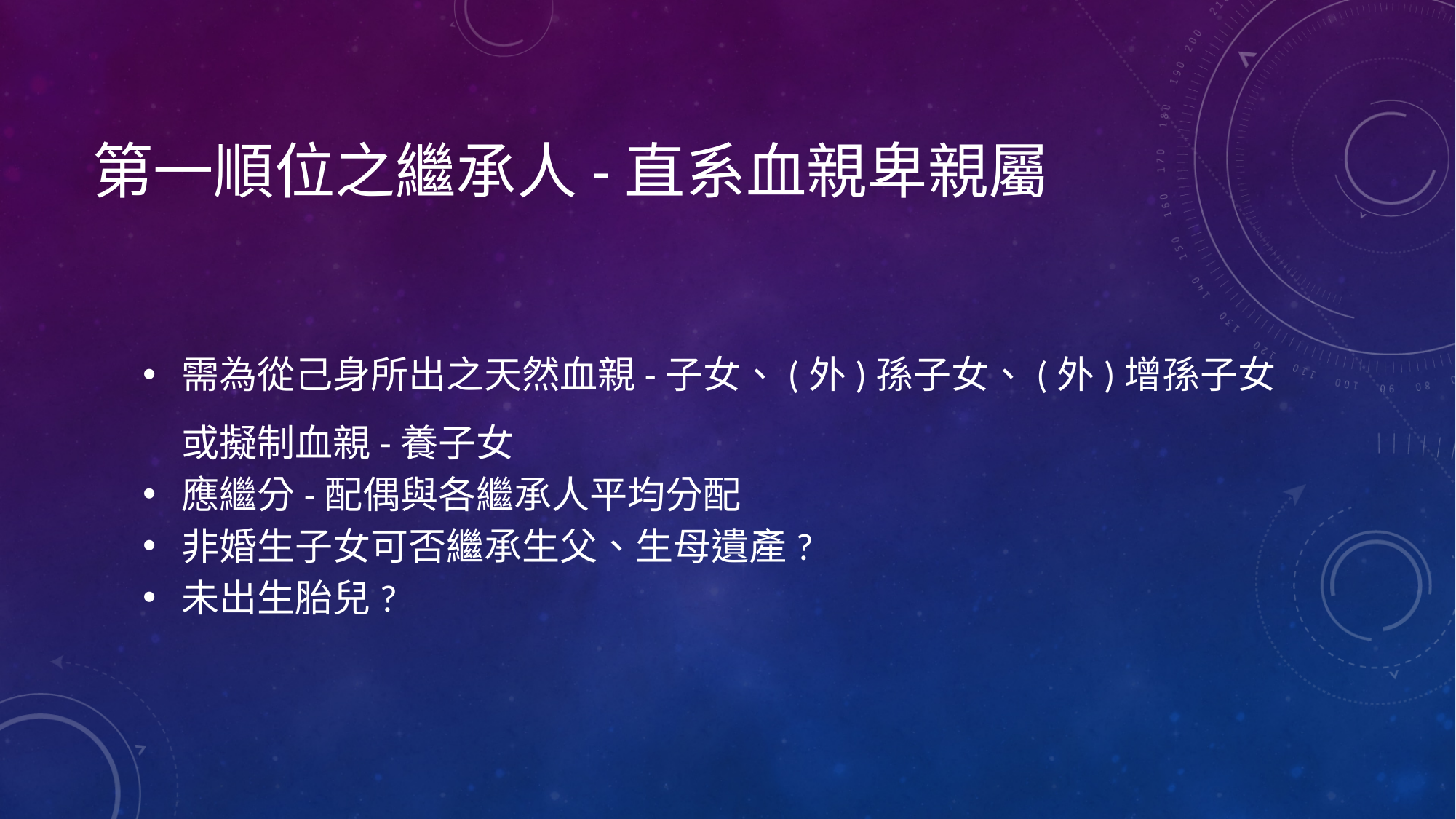

# 第一順位之繼承人-直系血親卑親屬
需為從己身所出之天然血親-子女、(外)孫子女、(外)增孫子女或擬制血親-養子女
應繼分-配偶與各繼承人平均分配
非婚生子女可否繼承生父、生母遺產?
未出生胎兒?